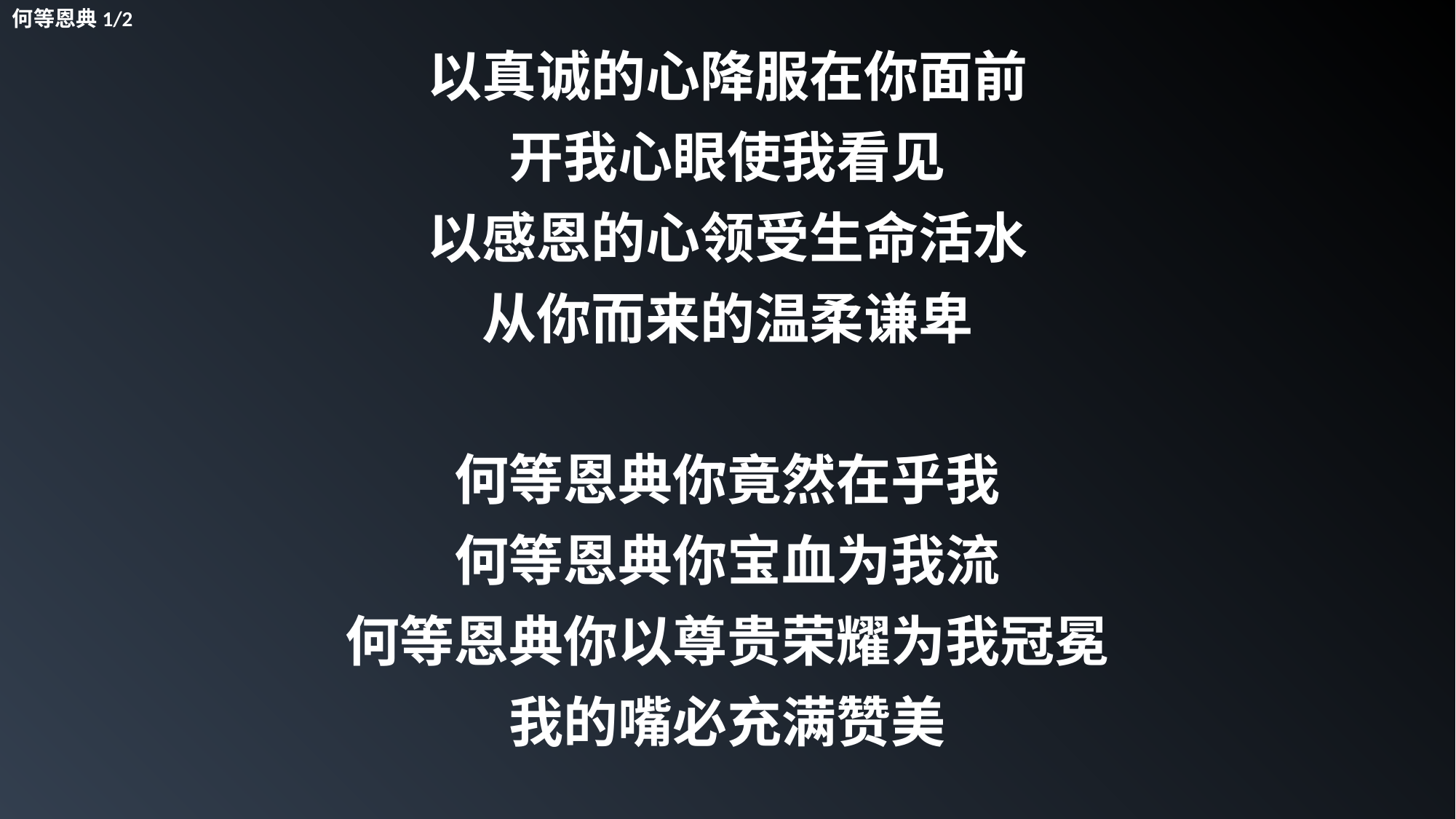

何等恩典1/2
以真诚的心降服在你面前
开我心眼使我看见
以感恩的心领受生命活水
从你而来的温柔谦卑

何等恩典你竟然在乎我
何等恩典你宝血为我流
何等恩典你以尊贵荣耀为我冠冕
我的嘴必充满赞美